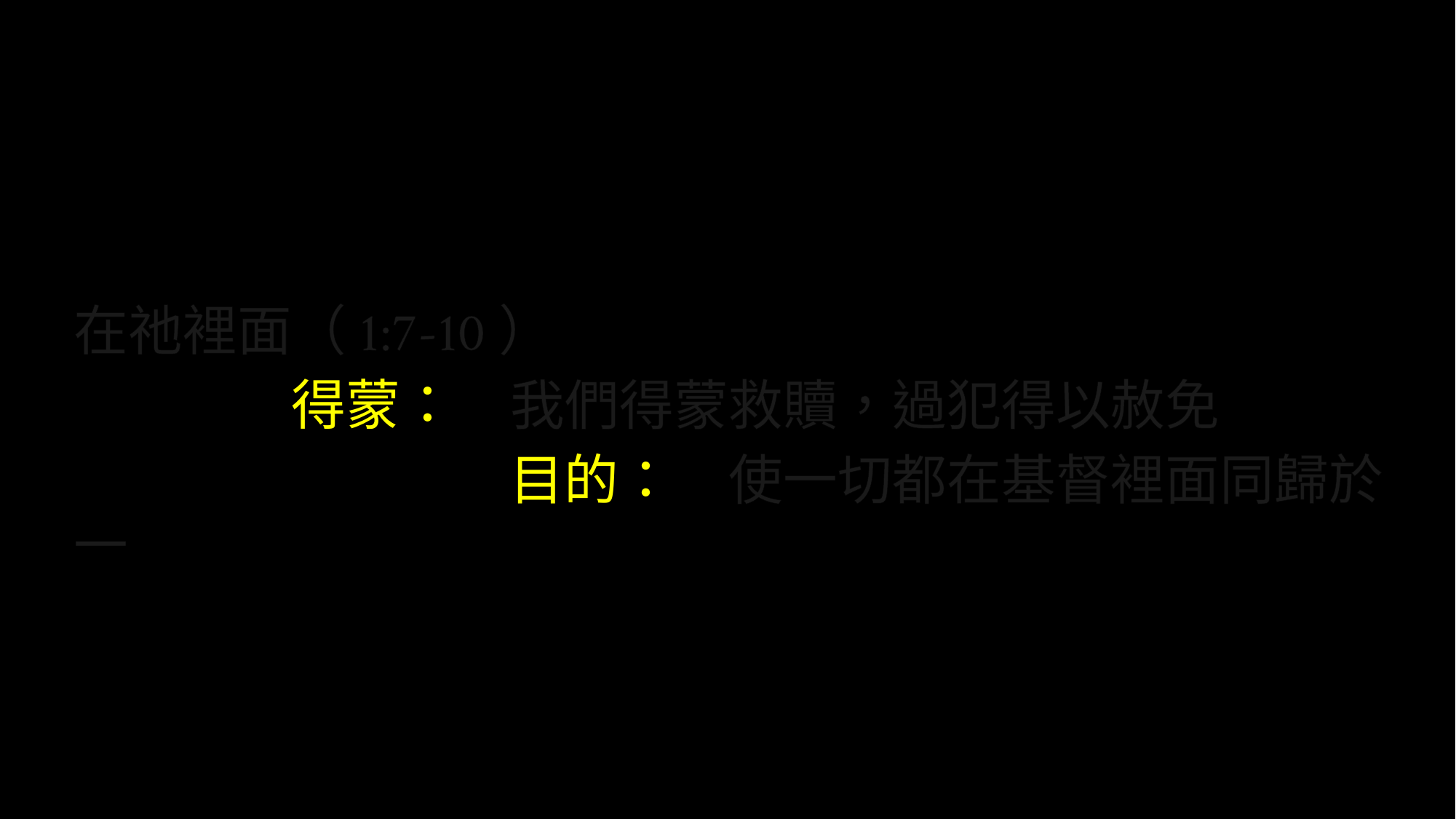

在祂裡面（1:7-10）
		得蒙：	我們得蒙救贖，過犯得以赦免
				目的：	使一切都在基督裡面同歸於一